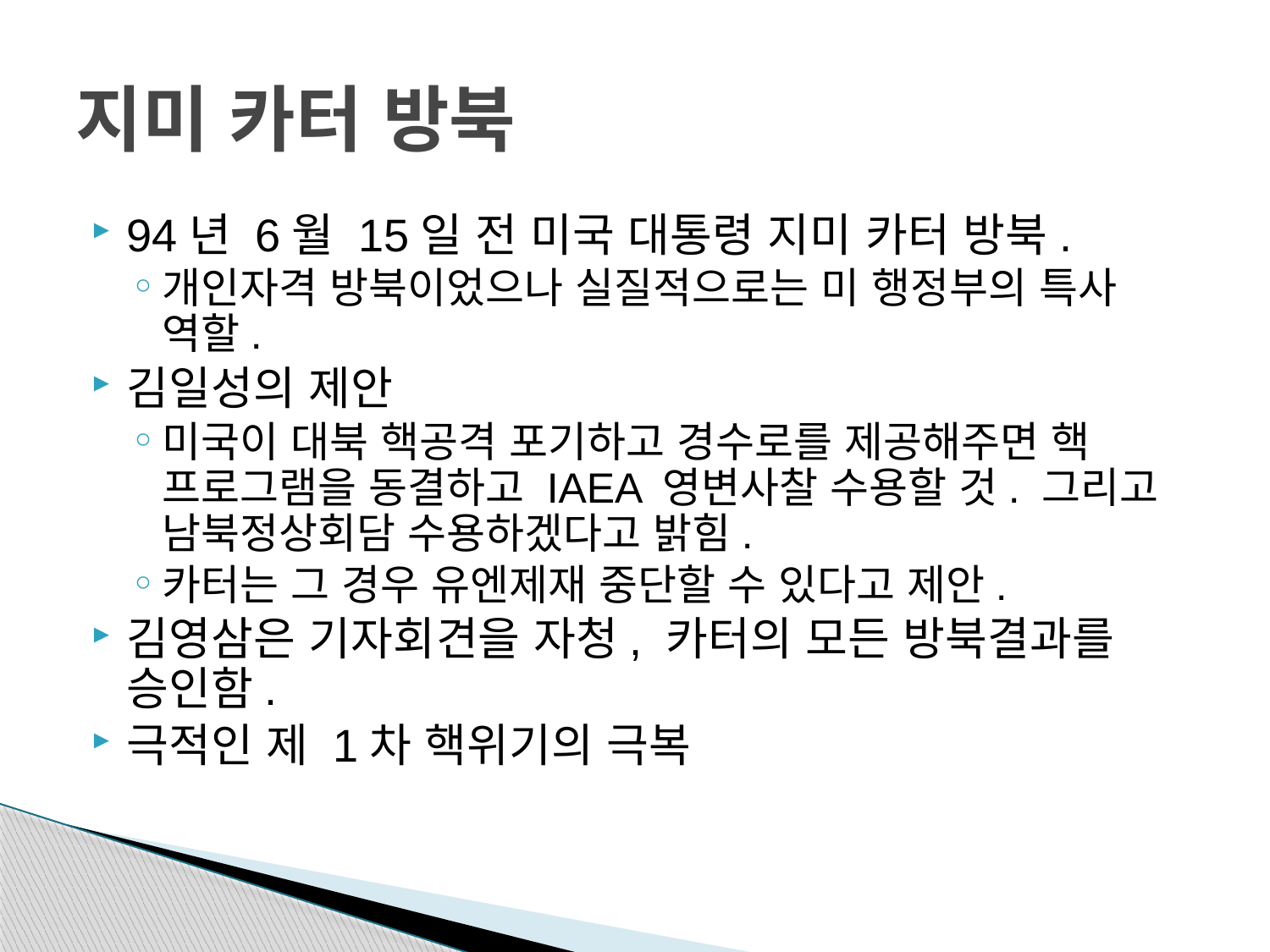

# 지미 카터 방북
94년 6월 15일 전 미국 대통령 지미 카터 방북.
개인자격 방북이었으나 실질적으로는 미 행정부의 특사 역할.
김일성의 제안
미국이 대북 핵공격 포기하고 경수로를 제공해주면 핵 프로그램을 동결하고 IAEA 영변사찰 수용할 것. 그리고 남북정상회담 수용하겠다고 밝힘.
카터는 그 경우 유엔제재 중단할 수 있다고 제안.
김영삼은 기자회견을 자청, 카터의 모든 방북결과를 승인함.
극적인 제 1차 핵위기의 극복